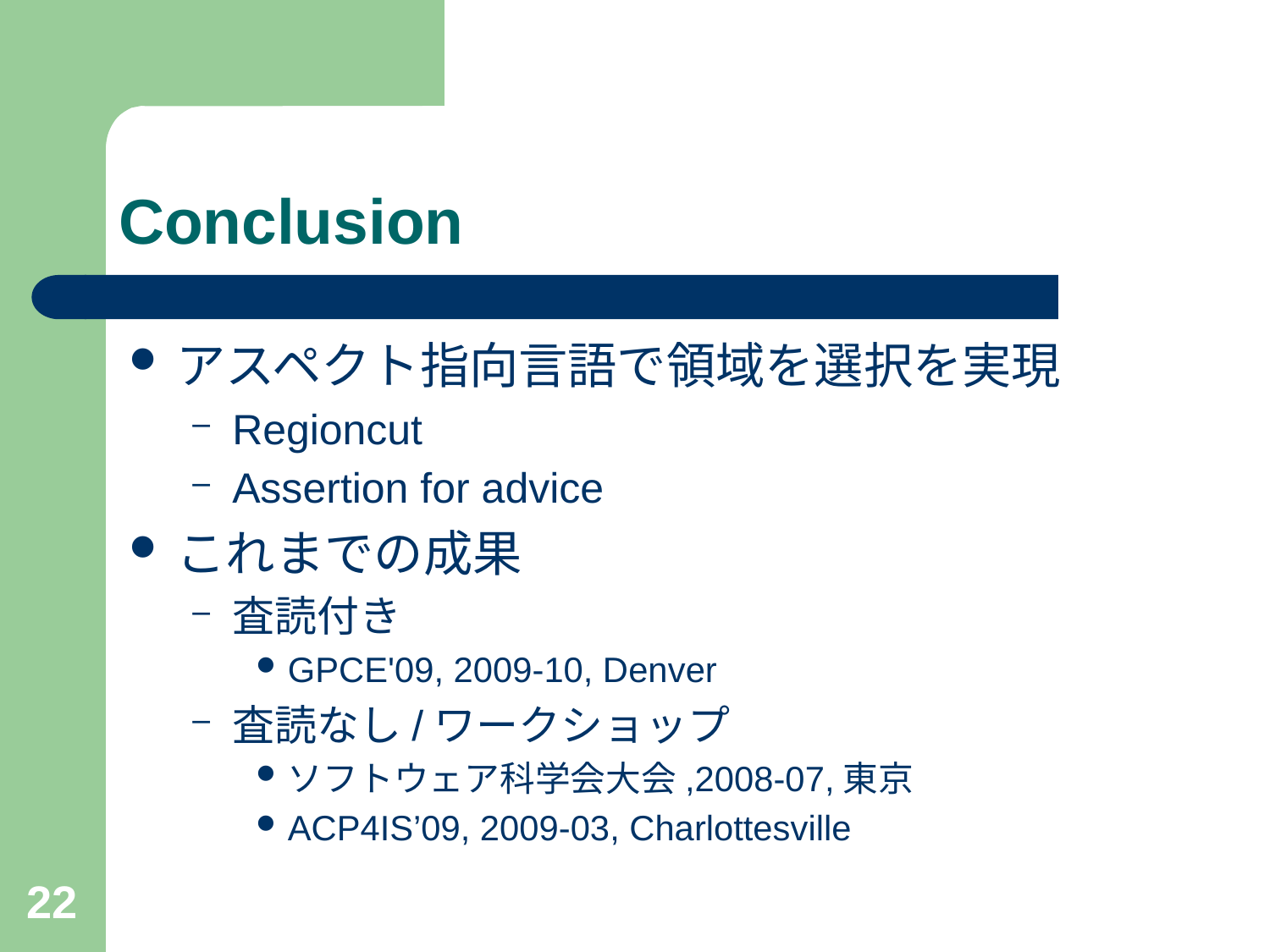

# Conclusion
アスペクト指向言語で領域を選択を実現
Regioncut
Assertion for advice
これまでの成果
査読付き
GPCE'09, 2009-10, Denver
査読なし/ワークショップ
ソフトウェア科学会大会,2008-07,東京
ACP4IS’09, 2009-03, Charlottesville

22